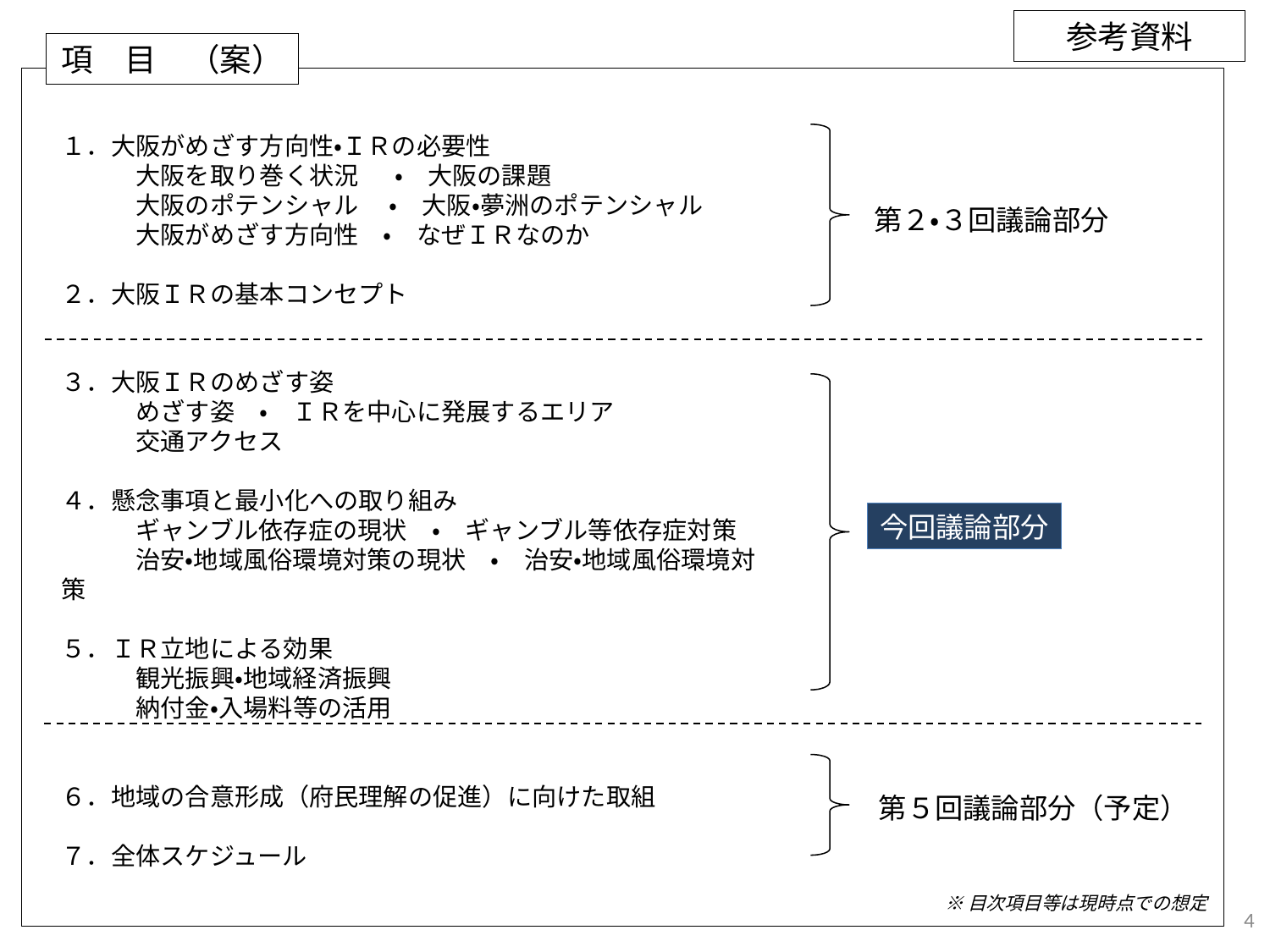

参考資料
項　目　（案）

１．大阪がめざす方向性・ＩＲの必要性
　　　大阪を取り巻く状況　  ・　大阪の課題
　　　大阪のポテンシャル　 ・　大阪・夢洲のポテンシャル
　　　大阪がめざす方向性　・　なぜＩＲなのか

２．大阪ＩＲの基本コンセプト

３．大阪ＩＲのめざす姿
　　　めざす姿　・　ＩＲを中心に発展するエリア
　　　交通アクセス

４．懸念事項と最小化への取り組み
　　　ギャンブル依存症の現状　・　ギャンブル等依存症対策
　　　治安・地域風俗環境対策の現状　・　治安・地域風俗環境対策

５．ＩＲ立地による効果
　　　観光振興・地域経済振興
　　　納付金・入場料等の活用

６．地域の合意形成（府民理解の促進）に向けた取組

７．全体スケジュール

第２・３回議論部分

今回議論部分

第５回議論部分（予定）
※目次項目等は現時点での想定
4